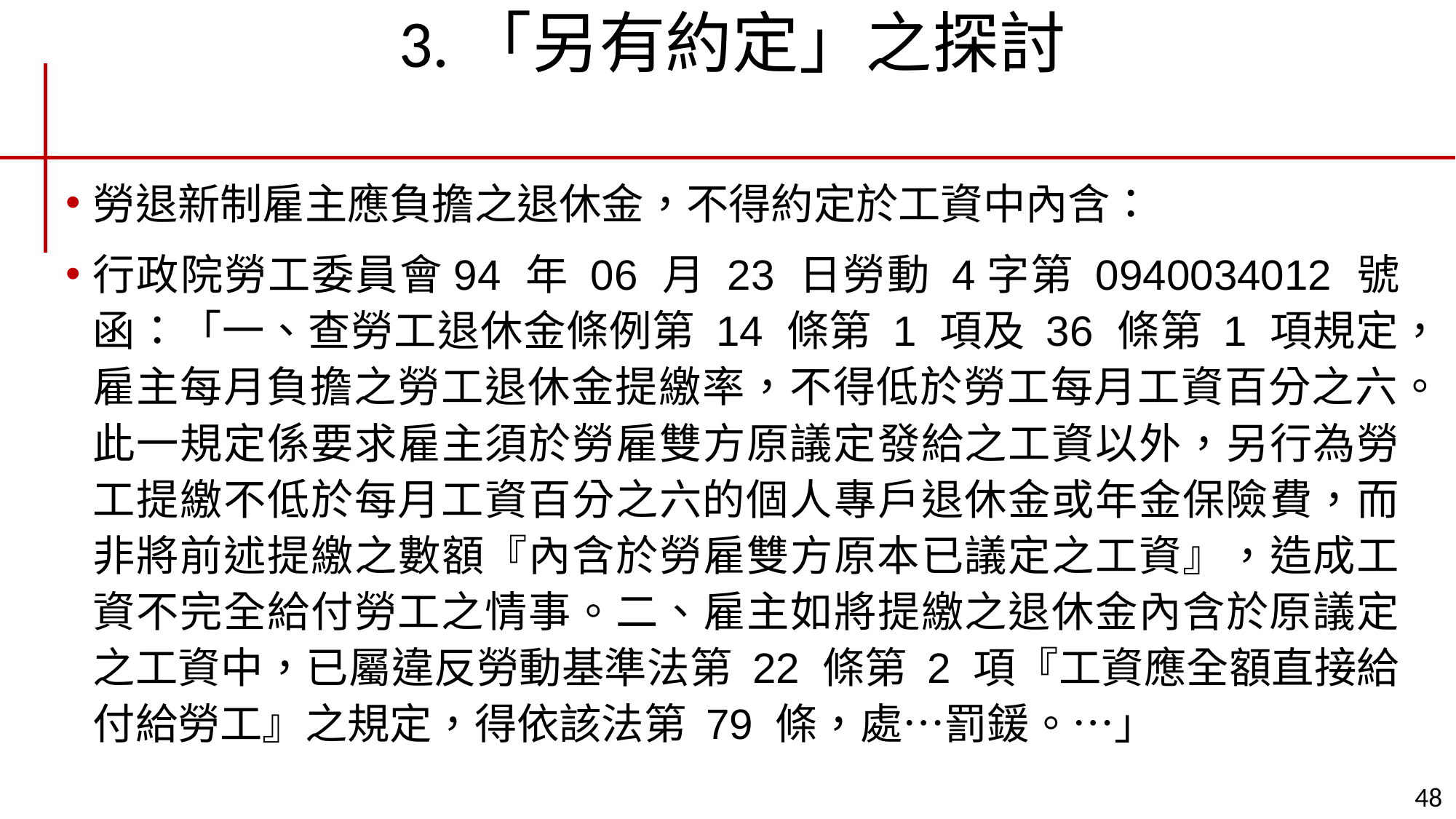

# 3.「另有約定」之探討
勞退新制雇主應負擔之退休金，不得約定於工資中內含：
行政院勞工委員會94 年 06 月 23 日勞動 4字第 0940034012 號函：「一、查勞工退休金條例第 14 條第 1 項及 36 條第 1 項規定，雇主每月負擔之勞工退休金提繳率，不得低於勞工每月工資百分之六。此一規定係要求雇主須於勞雇雙方原議定發給之工資以外，另行為勞工提繳不低於每月工資百分之六的個人專戶退休金或年金保險費，而非將前述提繳之數額『內含於勞雇雙方原本已議定之工資』，造成工資不完全給付勞工之情事。二、雇主如將提繳之退休金內含於原議定之工資中，已屬違反勞動基準法第 22 條第 2 項『工資應全額直接給付給勞工』之規定，得依該法第 79 條，處…罰鍰。…」
48